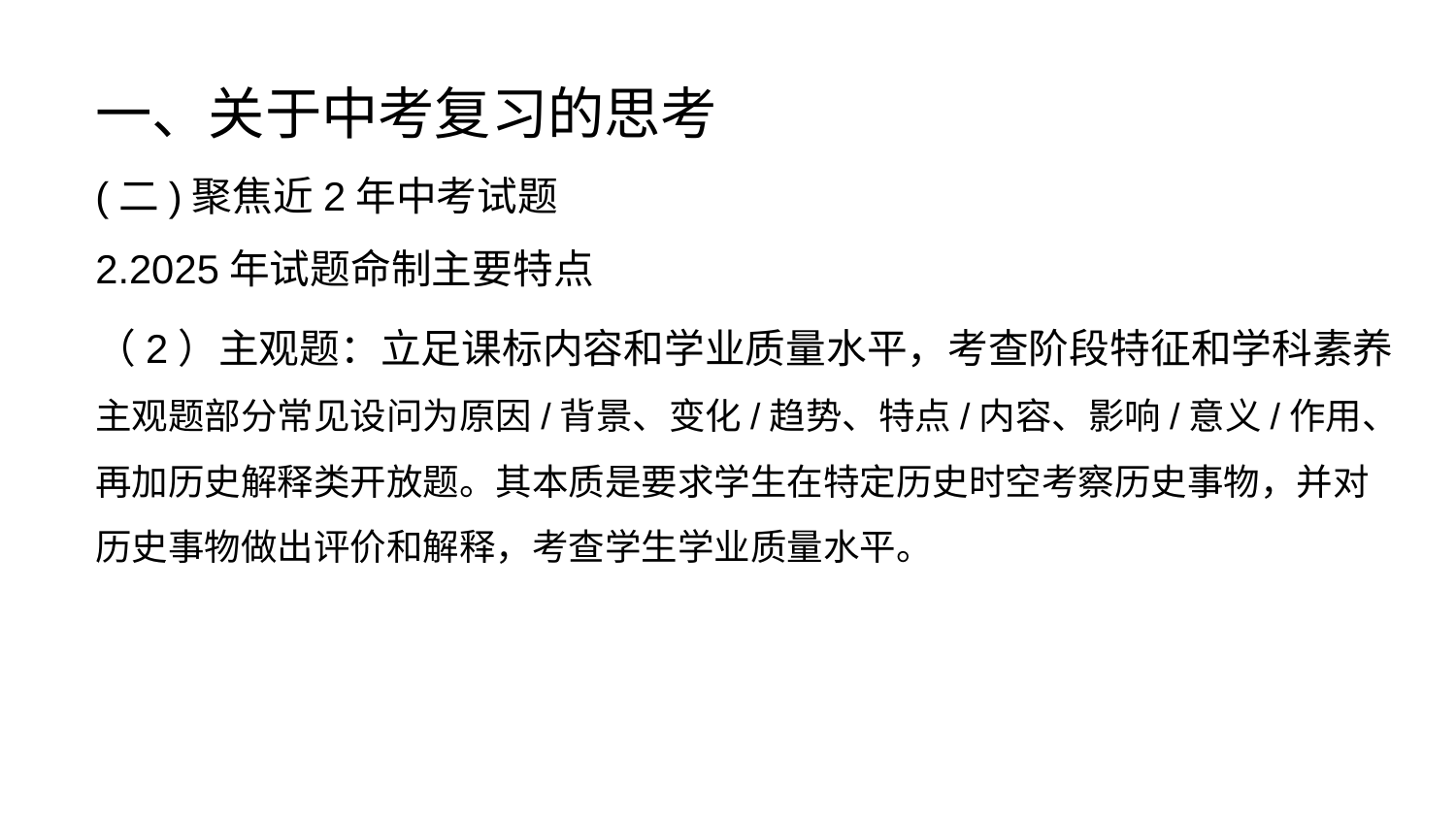

一、关于中考复习的思考
(二)聚焦近2年中考试题
2.2025年试题命制主要特点
（2）主观题：立足课标内容和学业质量水平，考查阶段特征和学科素养
主观题部分常见设问为原因/背景、变化/趋势、特点/内容、影响/意义/作用、再加历史解释类开放题。其本质是要求学生在特定历史时空考察历史事物，并对历史事物做出评价和解释，考查学生学业质量水平。